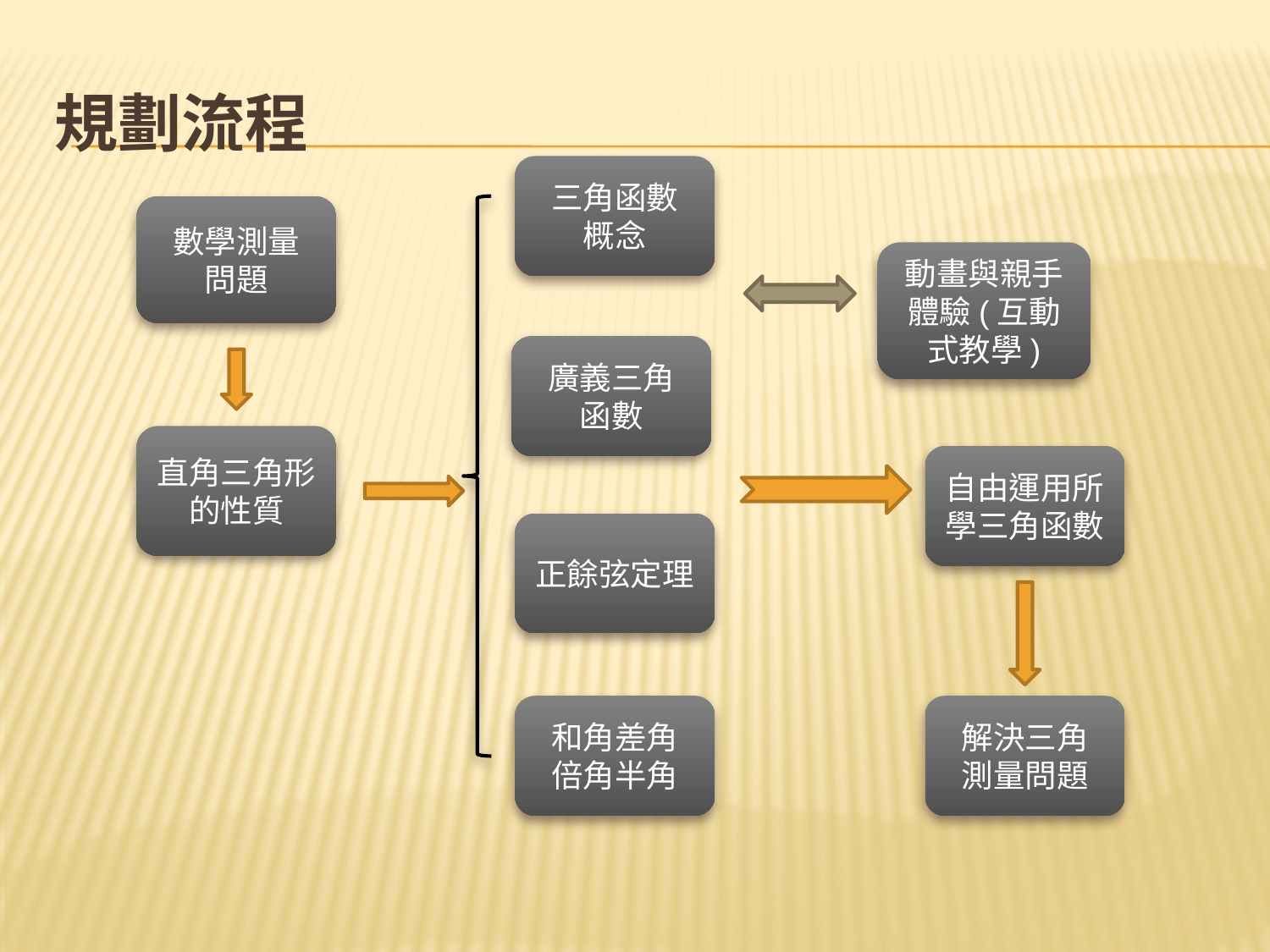

# 規劃流程
三角函數
概念
數學測量
問題

動畫與親手體驗(互動式教學)

廣義三角
函數

直角三角形的性質
自由運用所學三角函數

正餘弦定理

和角差角
倍角半角
解決三角
測量問題